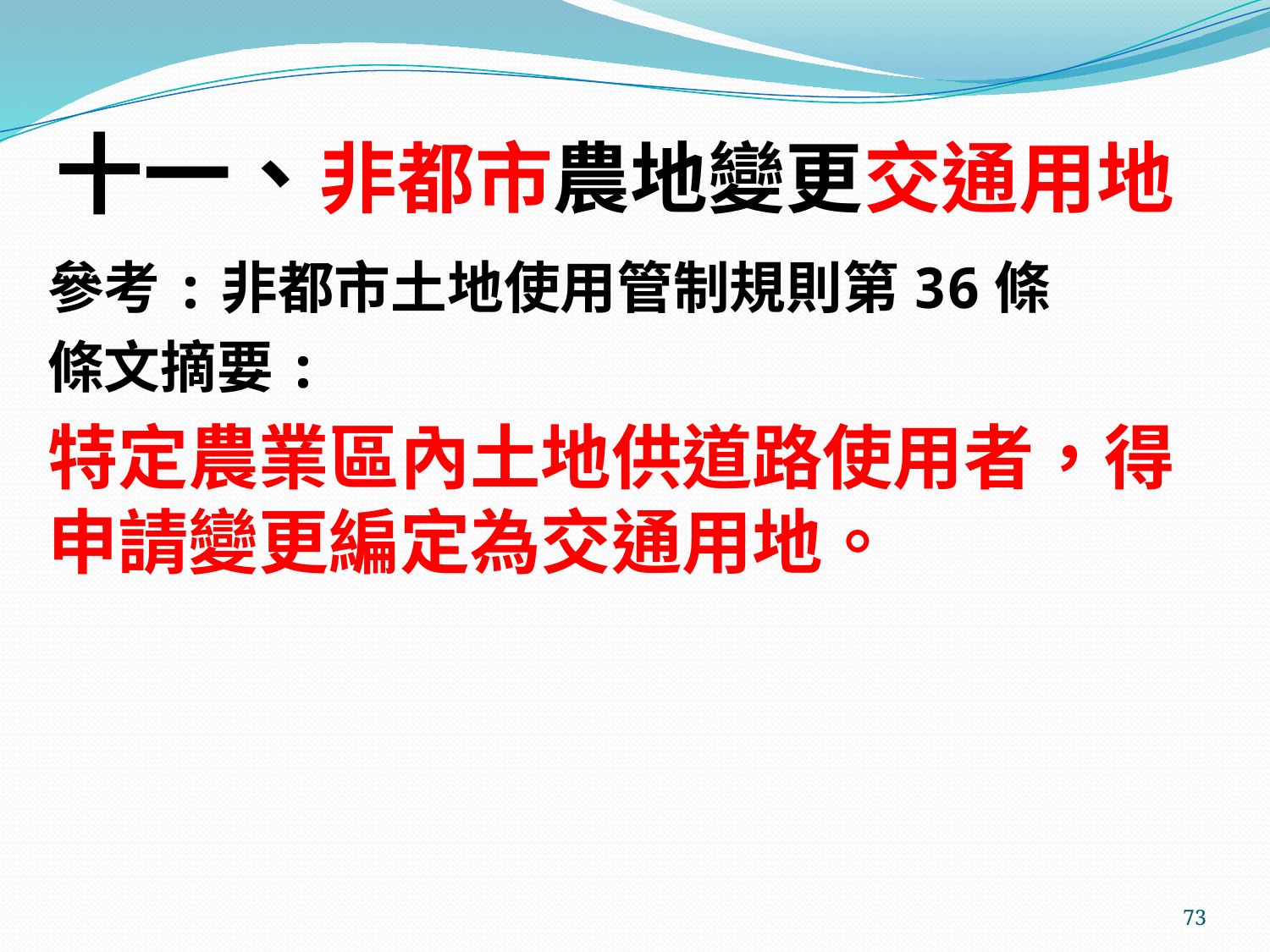

# 十一、非都市農地變更交通用地
參考:非都市土地使用管制規則第36條
條文摘要:
特定農業區內土地供道路使用者，得申請變更編定為交通用地。
73